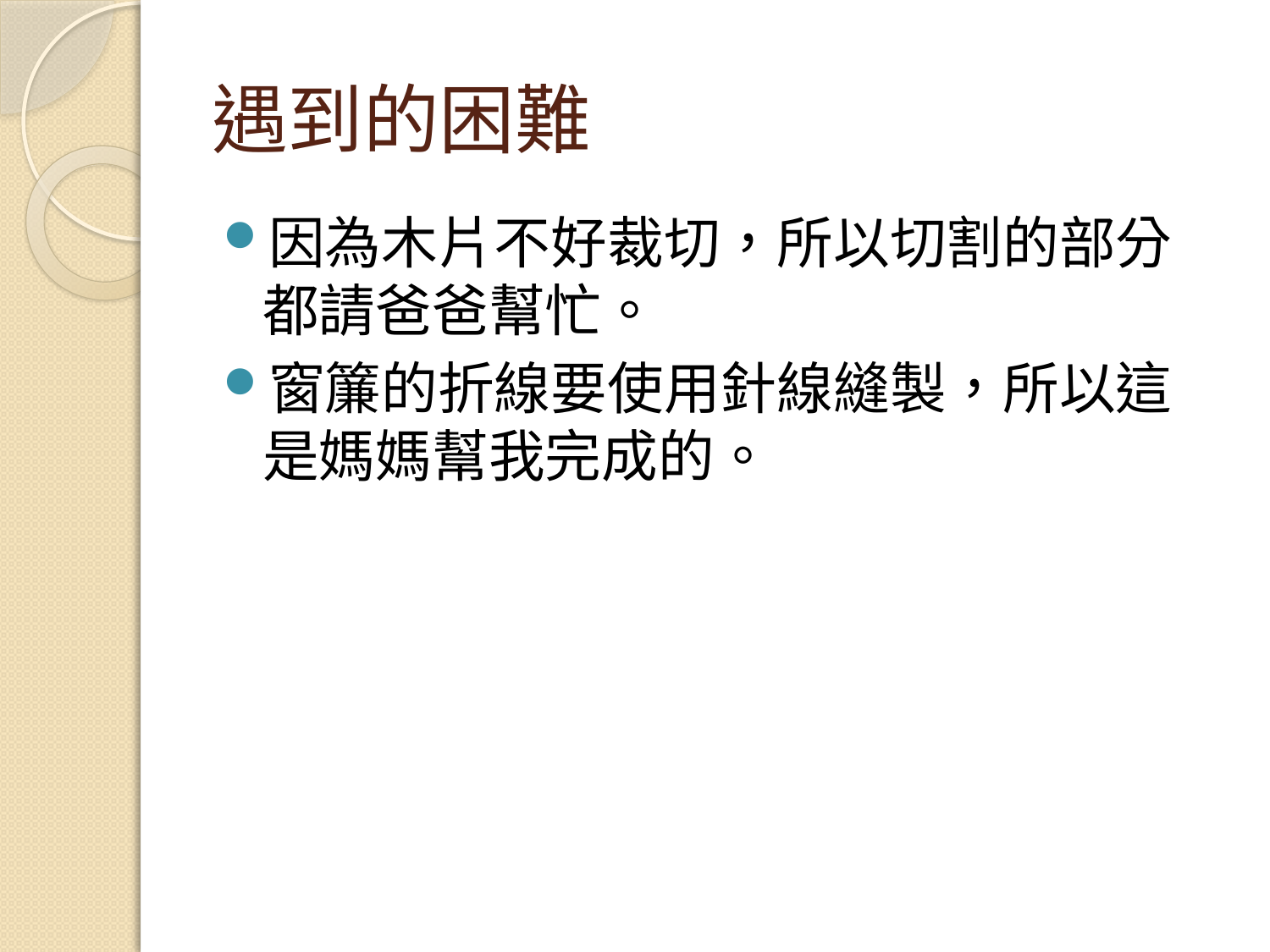

# 遇到的困難
因為木片不好裁切，所以切割的部分都請爸爸幫忙。
窗簾的折線要使用針線縫製，所以這是媽媽幫我完成的。